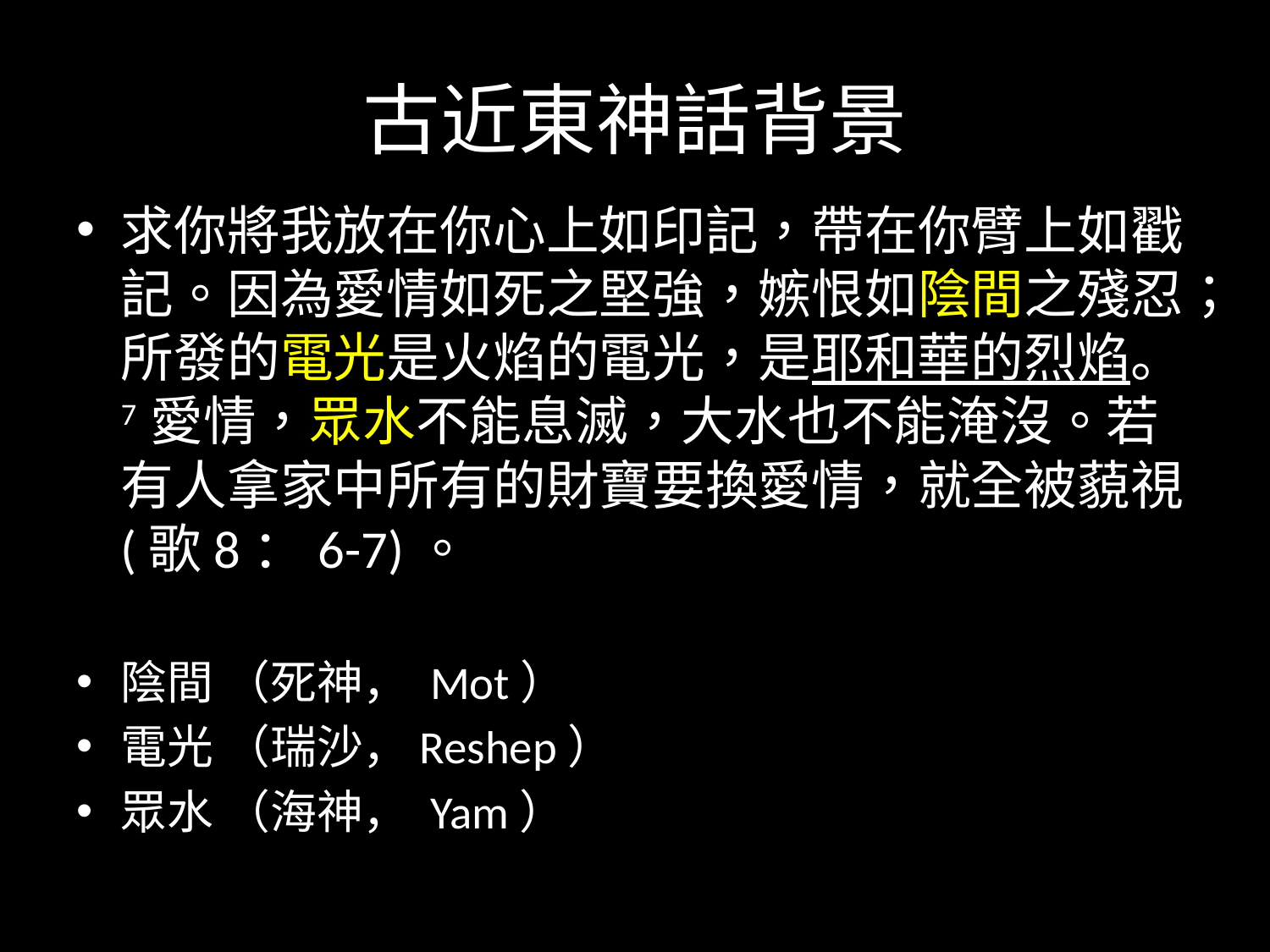

# 古近東神話背景
求你將我放在你心上如印記，帶在你臂上如戳記。因為愛情如死之堅強，嫉恨如陰間之殘忍；所發的電光是火焰的電光，是耶和華的烈焰。7 愛情，眾水不能息滅，大水也不能淹沒。若有人拿家中所有的財寶要換愛情，就全被藐視 (歌8：6-7)。

陰間 （死神， Mot）
電光 （瑞沙，Reshep）
眾水 （海神， Yam）